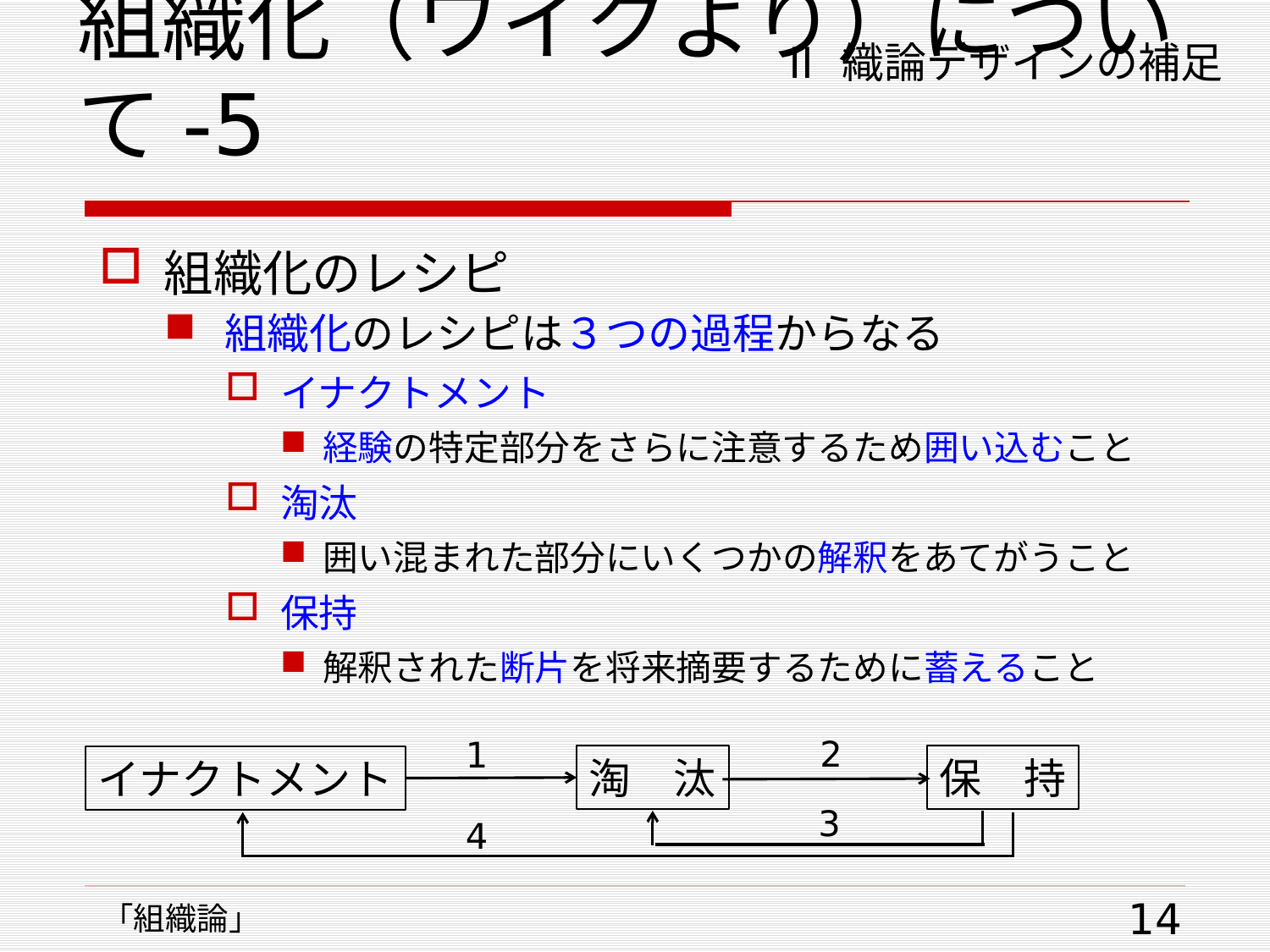

# 組織化（ワイクより）について-5
Ⅱ 織論デザインの補足
組織化のレシピ
組織化のレシピは３つの過程からなる
イナクトメント
経験の特定部分をさらに注意するため囲い込むこと
淘汰
囲い混まれた部分にいくつかの解釈をあてがうこと
保持
解釈された断片を将来摘要するために蓄えること
2
1
淘　汰
保　持
イナクトメント
3
4
14
「組織論」